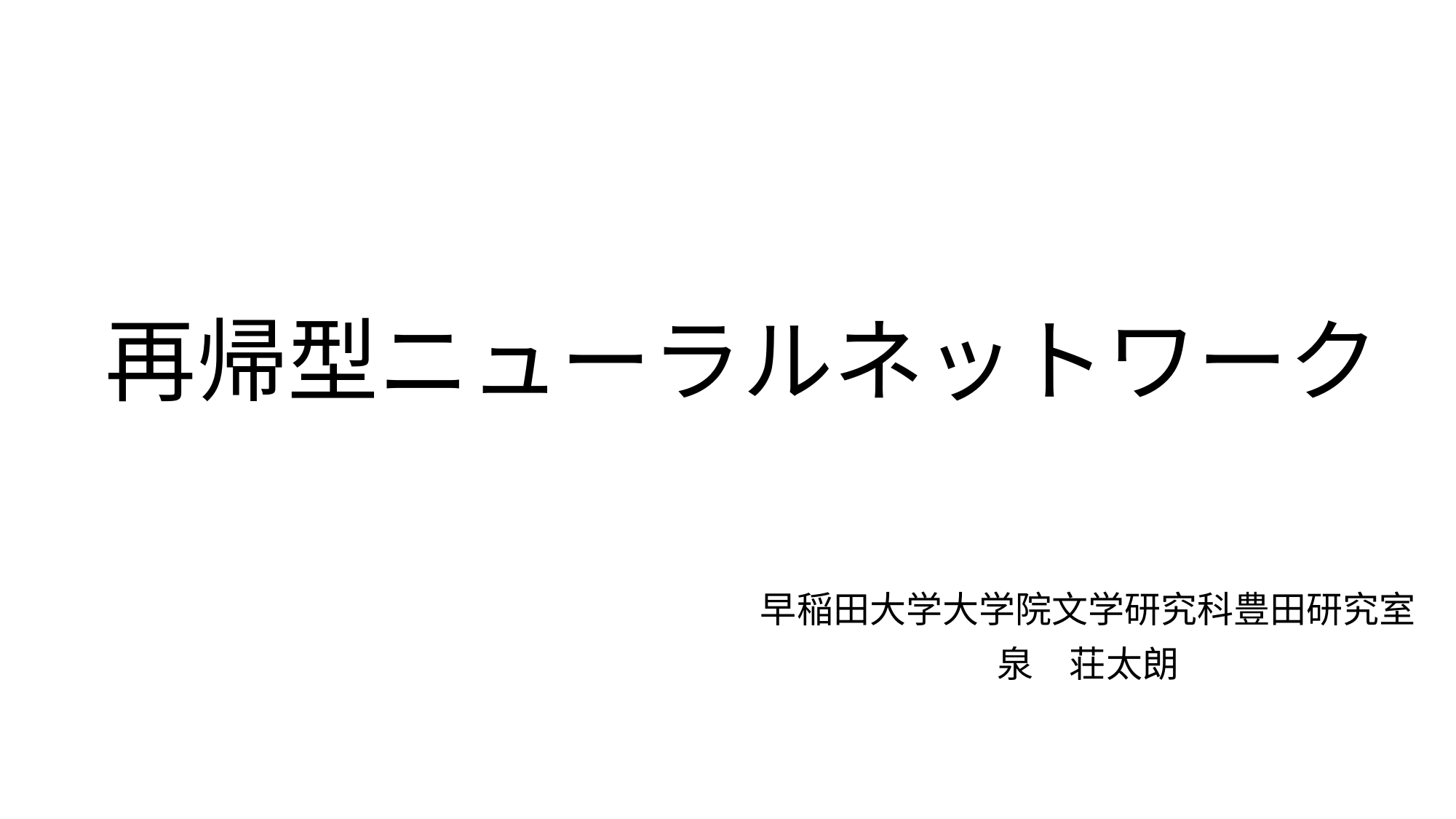

# 再帰型ニューラルネットワーク
早稲田大学大学院文学研究科豊田研究室
泉　荘太朗